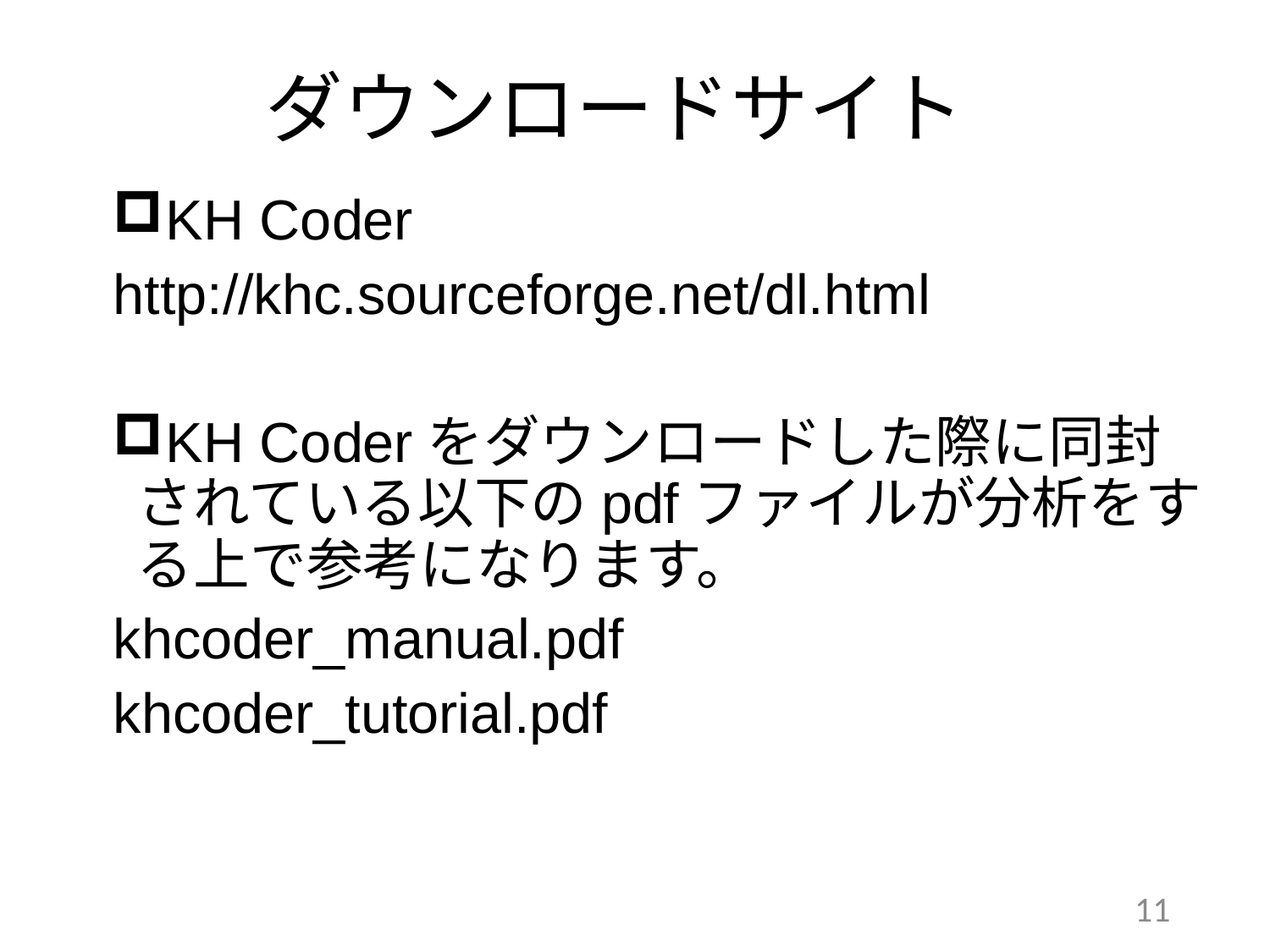

ダウンロードサイト
KH Coder
http://khc.sourceforge.net/dl.html

KH Coderをダウンロードした際に同封されている以下のpdfファイルが分析をする上で参考になります。
khcoder_manual.pdf
khcoder_tutorial.pdf
11